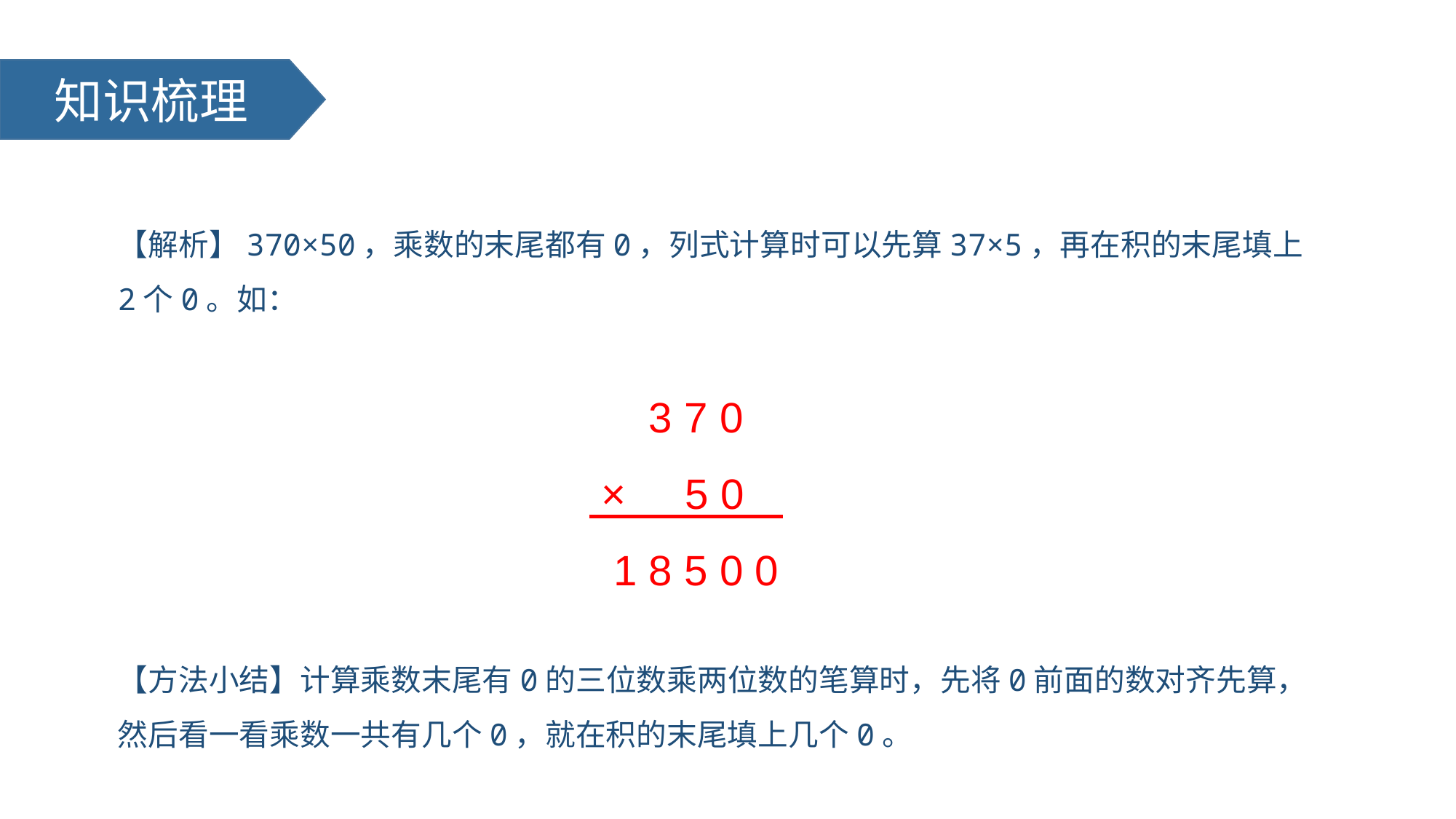

知识梳理
【解析】370×50，乘数的末尾都有0，列式计算时可以先算37×5，再在积的末尾填上2个0。如：
     3 7 0
 ×     5 0
  1 8 5 0 0
【方法小结】计算乘数末尾有0的三位数乘两位数的笔算时，先将0前面的数对齐先算，然后看一看乘数一共有几个0，就在积的末尾填上几个0。